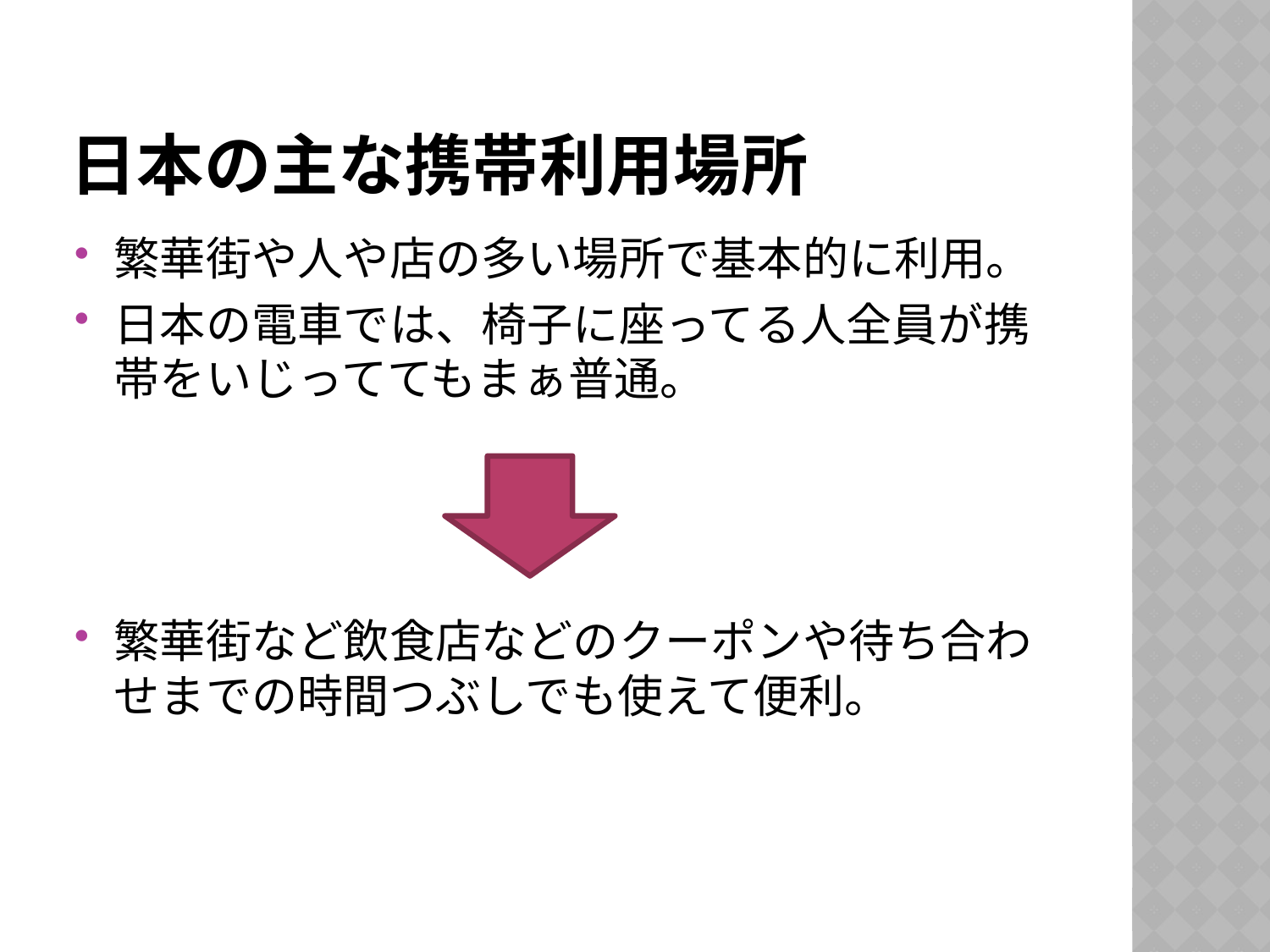

# 日本の主な携帯利用場所
繁華街や人や店の多い場所で基本的に利用。
日本の電車では、椅子に座ってる人全員が携帯をいじっててもまぁ普通。

繁華街など飲食店などのクーポンや待ち合わせまでの時間つぶしでも使えて便利。